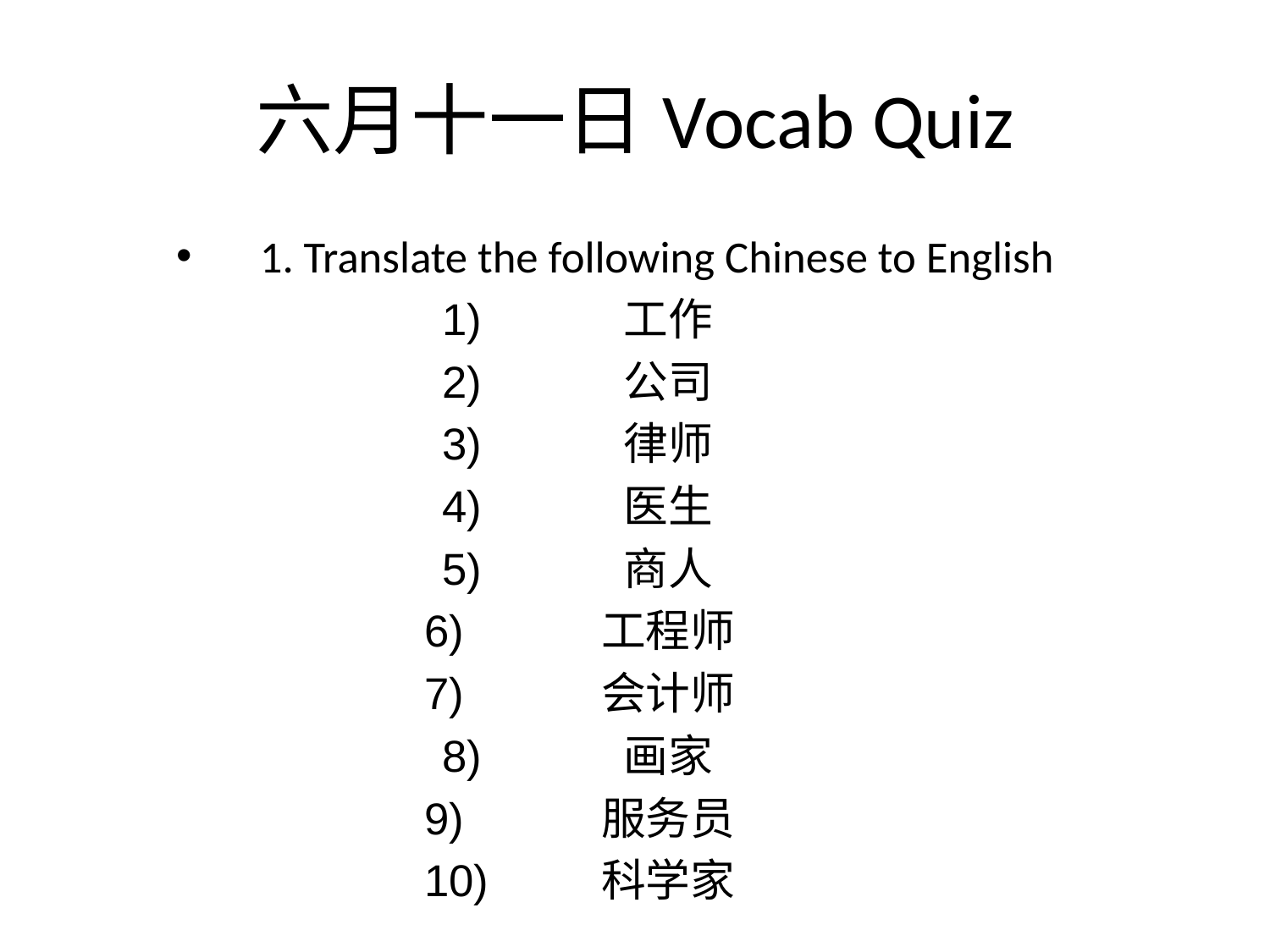

# 六月十一日Vocab Quiz
1. Translate the following Chinese to English
工作
公司
律师
医生
商人
工程师
会计师
画家
服务员
科学家